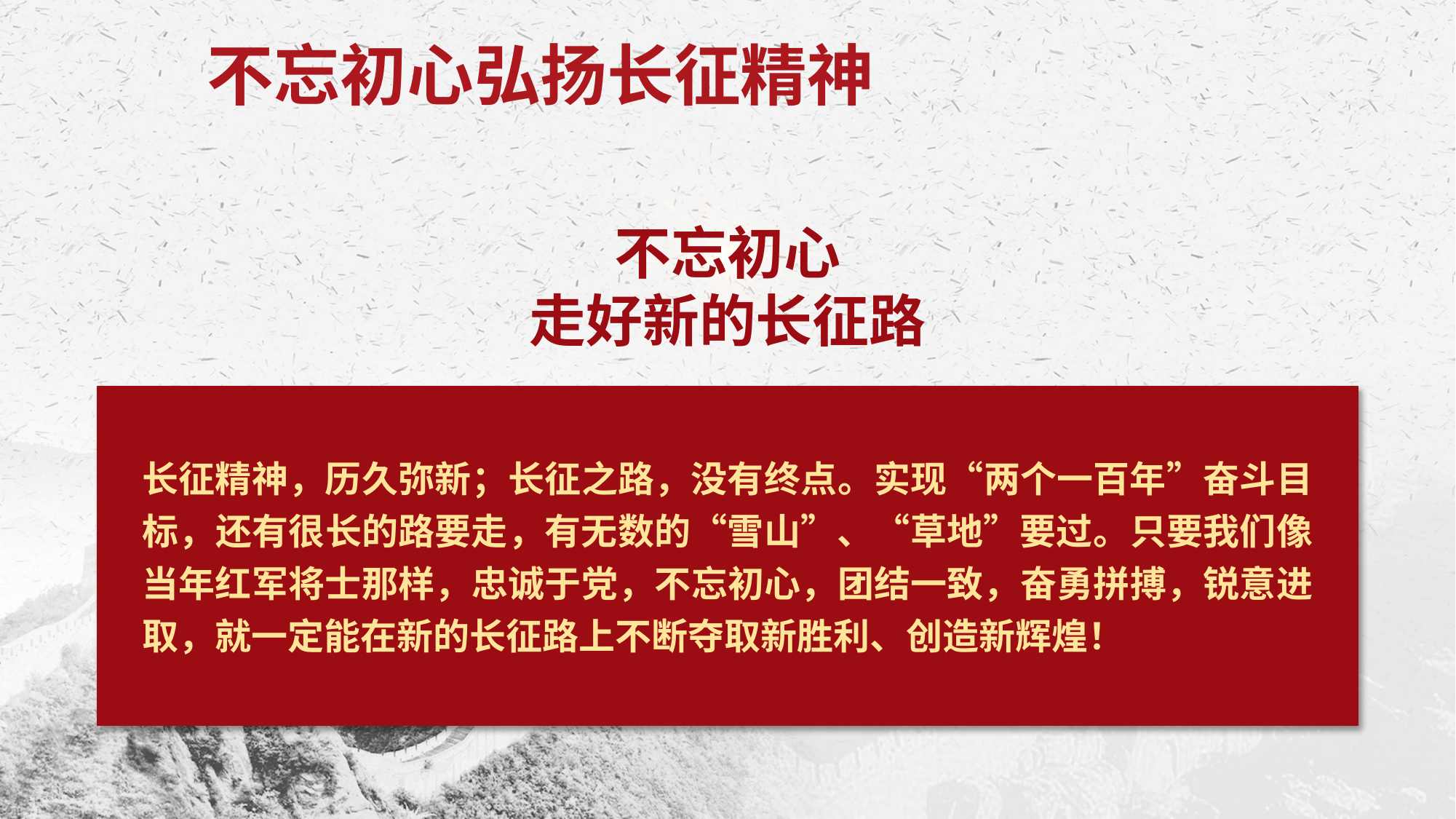

不忘初心弘扬长征精神
不忘初心
走好新的长征路

长征精神，历久弥新；长征之路，没有终点。实现“两个一百年”奋斗目标，还有很长的路要走，有无数的“雪山”、“草地”要过。只要我们像当年红军将士那样，忠诚于党，不忘初心，团结一致，奋勇拼搏，锐意进取，就一定能在新的长征路上不断夺取新胜利、创造新辉煌！